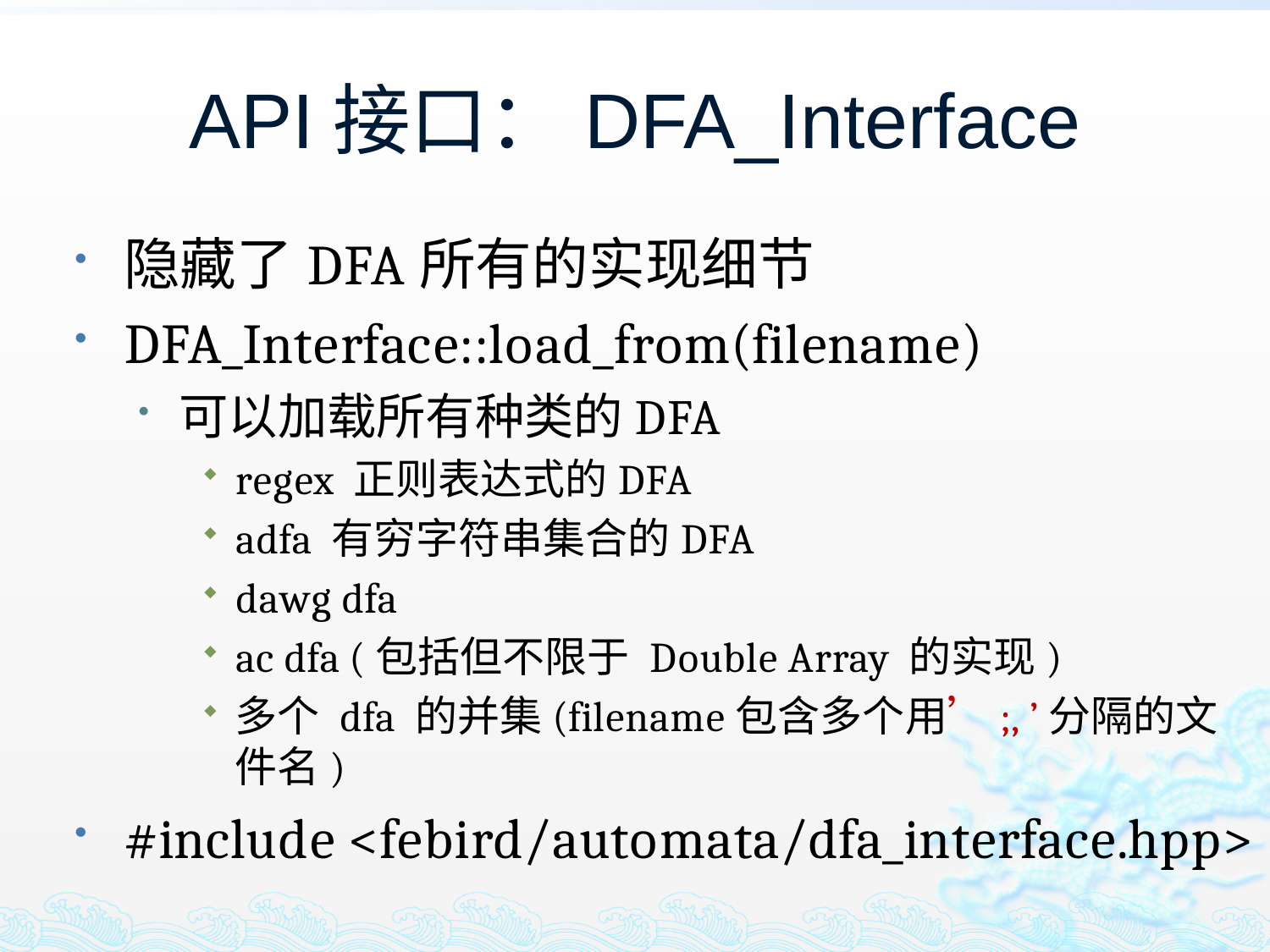

# API接口：DFA_Interface
隐藏了DFA所有的实现细节
DFA_Interface::load_from(filename)
可以加载所有种类的DFA
regex 正则表达式的DFA
adfa 有穷字符串集合的DFA
dawg dfa
ac dfa (包括但不限于 Double Array 的实现)
多个 dfa 的并集(filename包含多个用’;, ’分隔的文件名)
#include <febird/automata/dfa_interface.hpp>